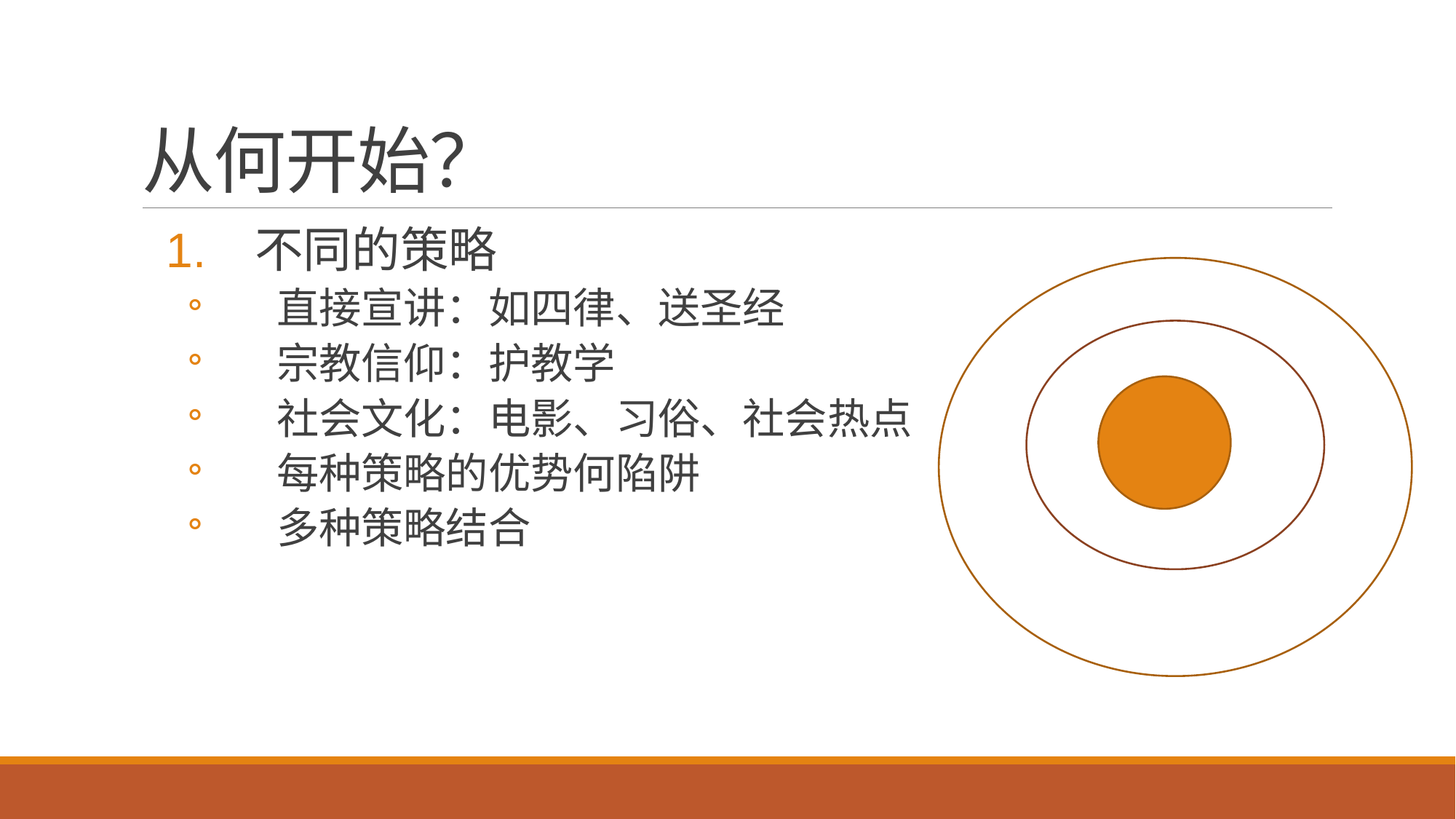

# 从何开始？
不同的策略
直接宣讲：如四律、送圣经
宗教信仰：护教学
社会文化：电影、习俗、社会热点
每种策略的优势何陷阱
多种策略结合